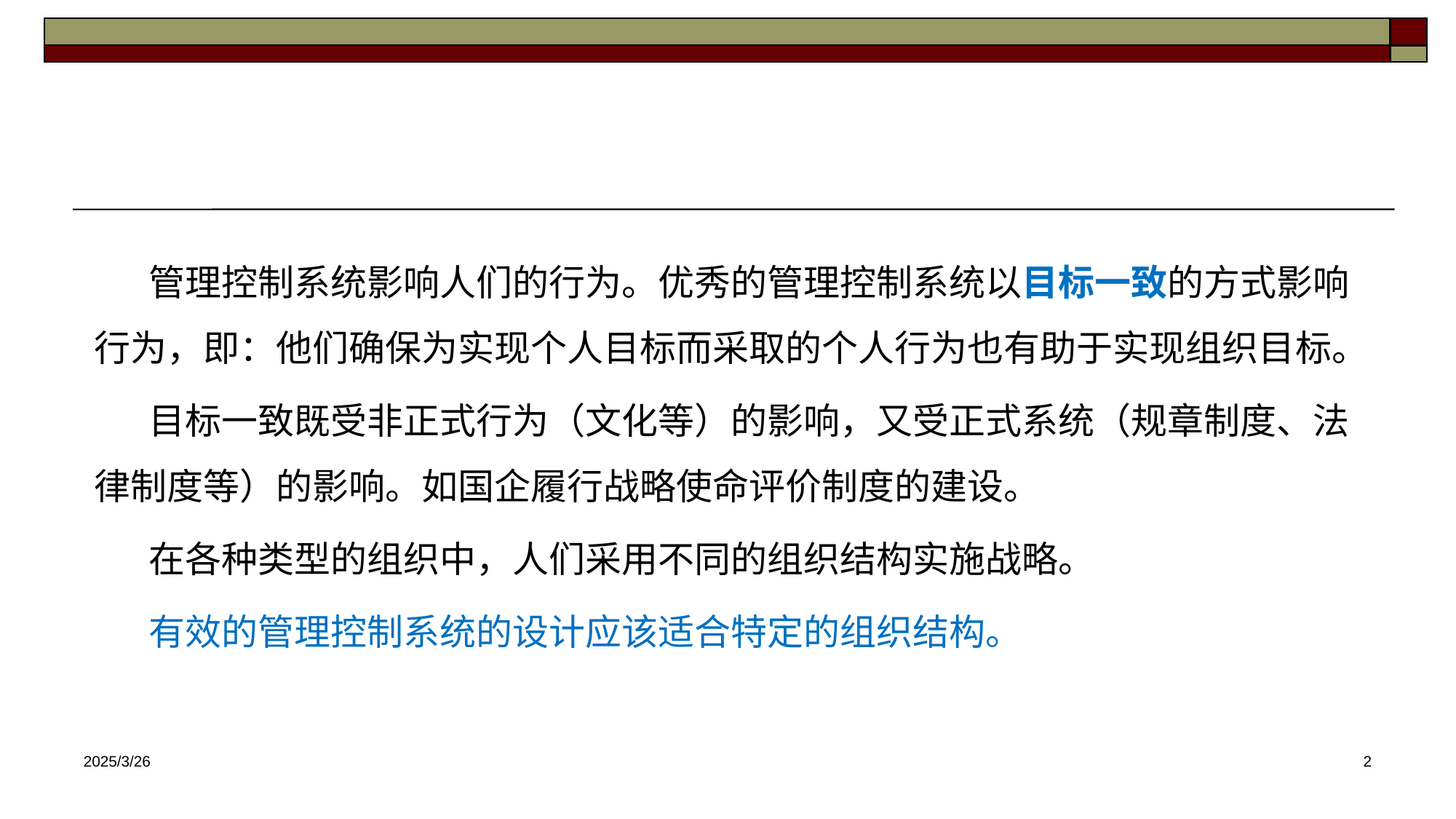

管理控制系统影响人们的行为。优秀的管理控制系统以目标一致的方式影响行为，即：他们确保为实现个人目标而采取的个人行为也有助于实现组织目标。
目标一致既受非正式行为（文化等）的影响，又受正式系统（规章制度、法律制度等）的影响。如国企履行战略使命评价制度的建设。
在各种类型的组织中，人们采用不同的组织结构实施战略。
有效的管理控制系统的设计应该适合特定的组织结构。
2025/3/26
2